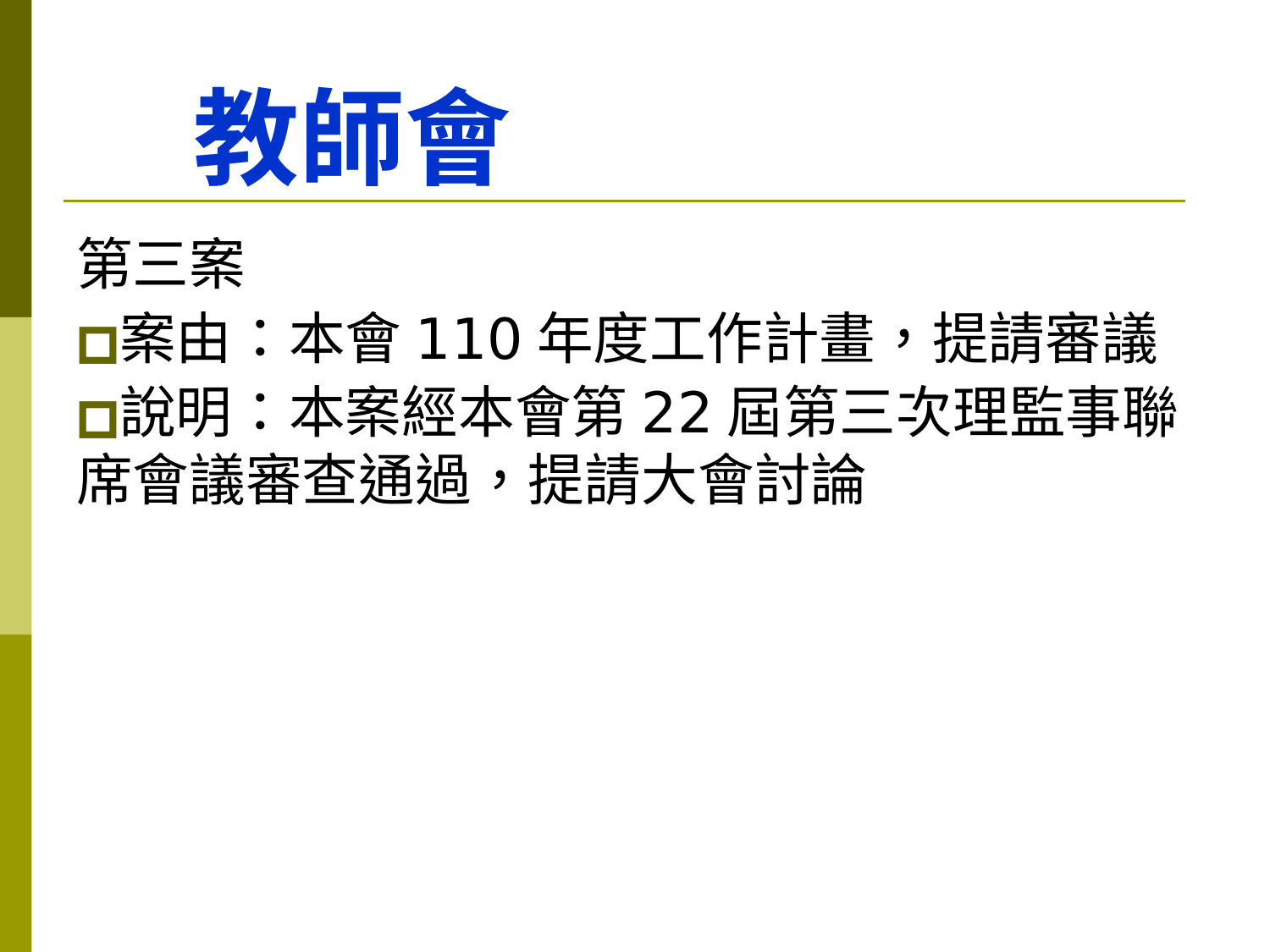

# 教師會
第三案
案由：本會110年度工作計畫，提請審議
說明：本案經本會第22屆第三次理監事聯席會議審查通過，提請大會討論